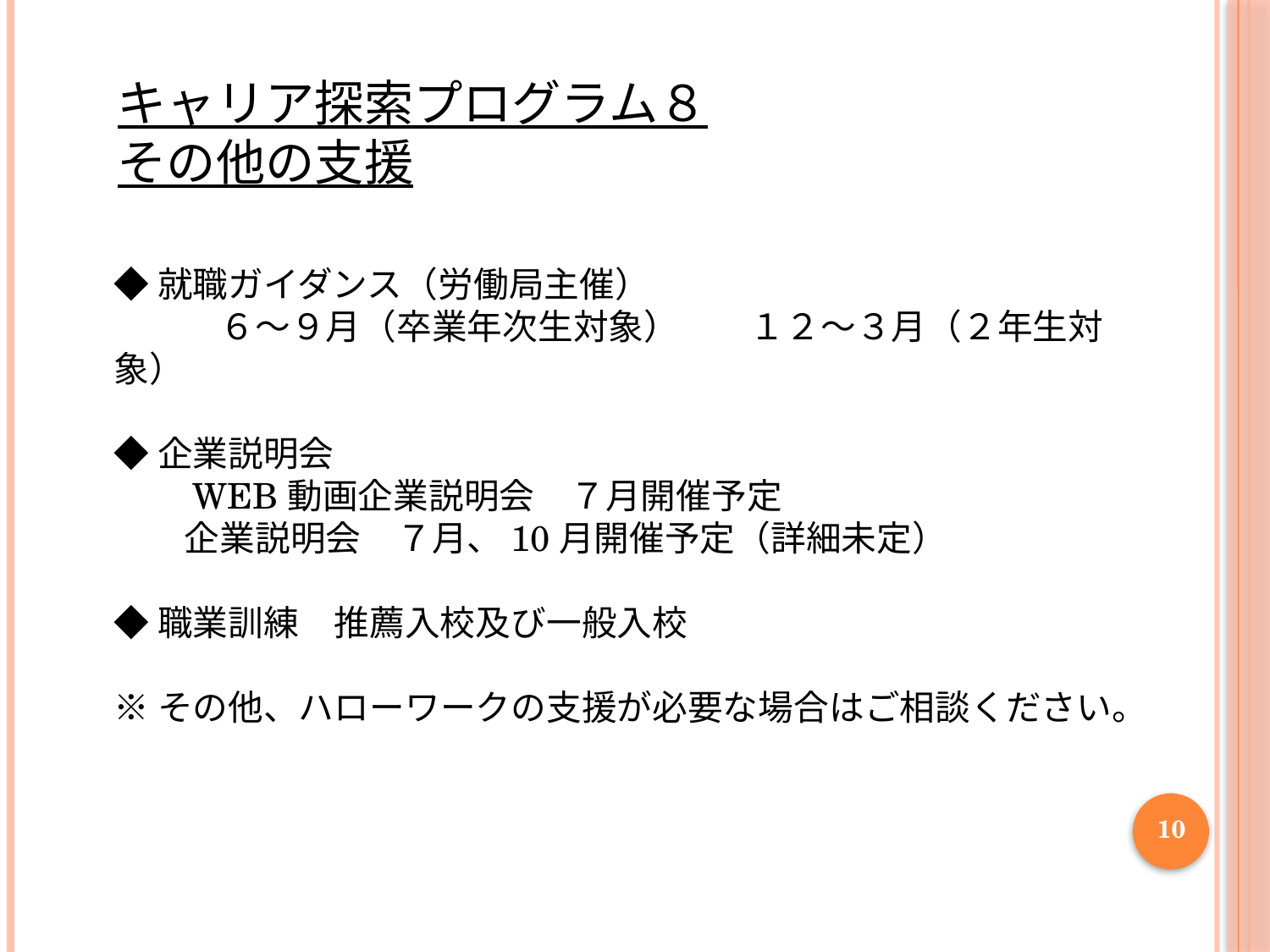

キャリア探索プログラム８
その他の支援
◆就職ガイダンス（労働局主催）
　　　６～９月（卒業年次生対象）　　１２～３月（２年生対象）

◆企業説明会
　　WEB動画企業説明会　７月開催予定
　　企業説明会　７月、10月開催予定（詳細未定）

◆職業訓練　推薦入校及び一般入校

※その他、ハローワークの支援が必要な場合はご相談ください。

10